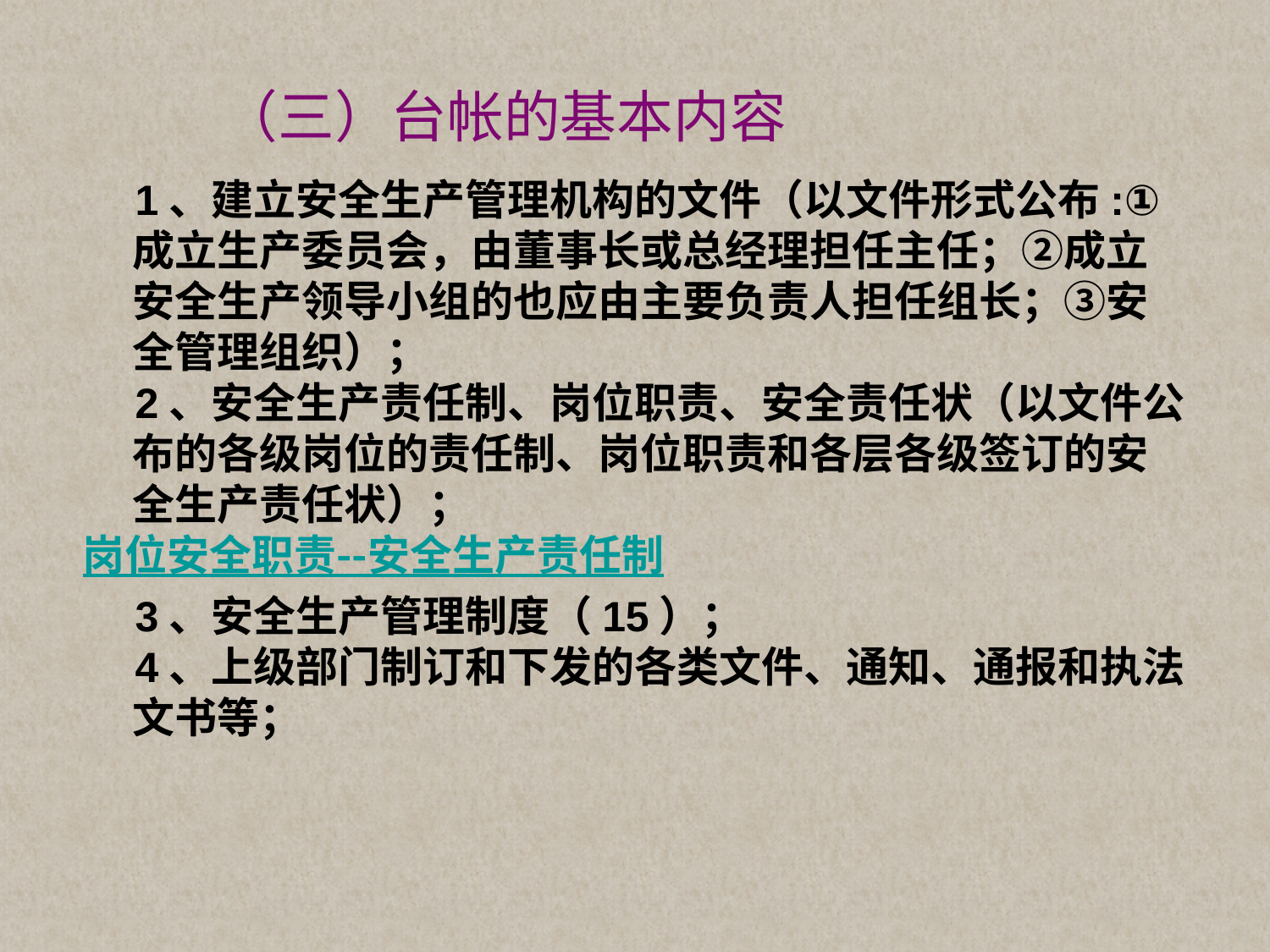

# （三）台帐的基本内容
　1、建立安全生产管理机构的文件（以文件形式公布:①成立生产委员会，由董事长或总经理担任主任；②成立安全生产领导小组的也应由主要负责人担任组长；③安全管理组织）；
　2、安全生产责任制、岗位职责、安全责任状（以文件公布的各级岗位的责任制、岗位职责和各层各级签订的安全生产责任状）；
岗位安全职责--安全生产责任制
　3、安全生产管理制度（15）；
　4、上级部门制订和下发的各类文件、通知、通报和执法文书等；